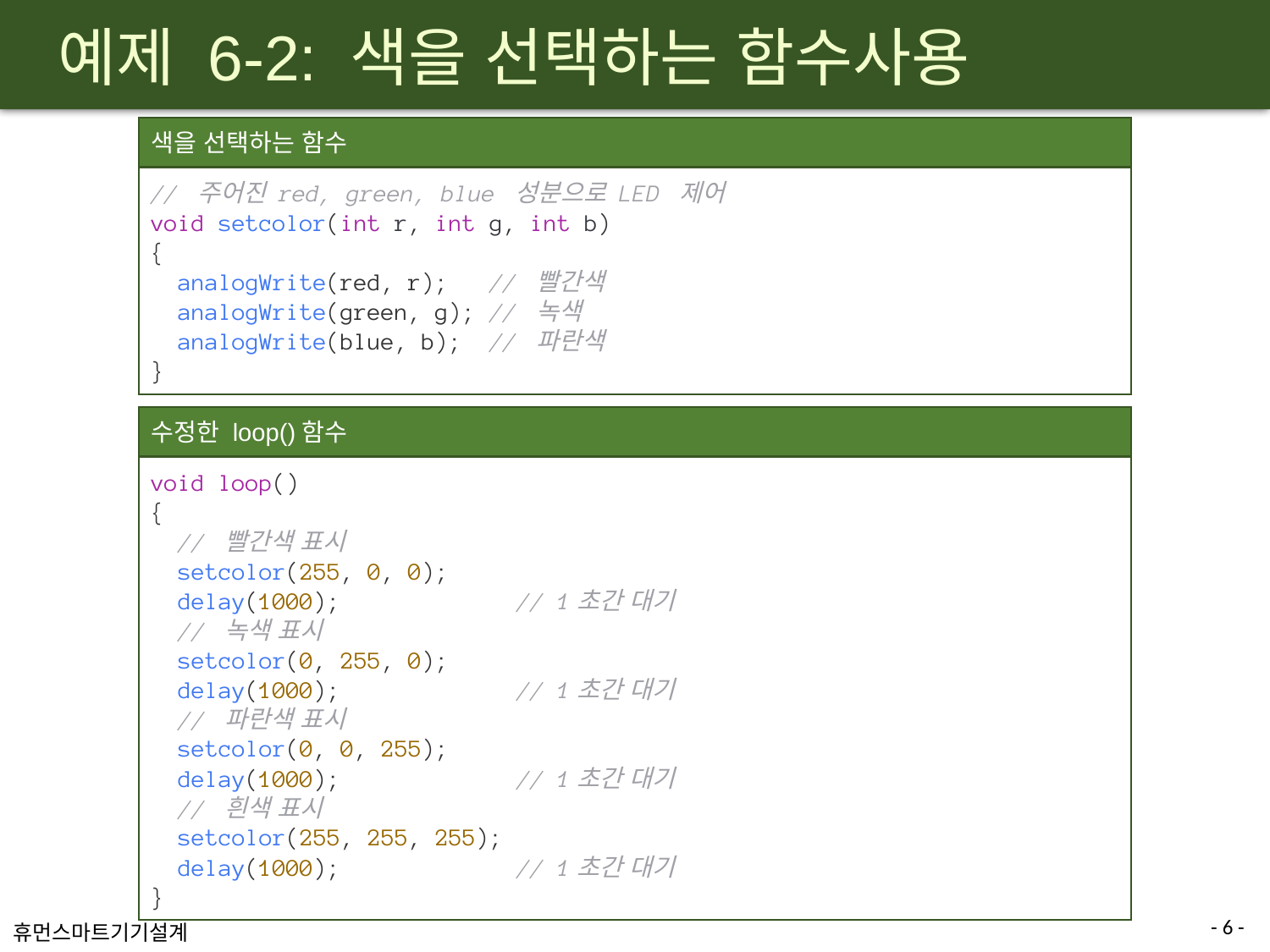

# 예제 6-2: 색을 선택하는 함수사용
색을 선택하는 함수
// 주어진 red, green, blue 성분으로 LED 제어
void setcolor(int r, int g, int b)
{
  analogWrite(red, r);   // 빨간색
  analogWrite(green, g); // 녹색
  analogWrite(blue, b);  // 파란색
}
수정한 loop()함수
void loop()
{
  // 빨간색 표시
  setcolor(255, 0, 0);
  delay(1000);             // 1초간 대기
  // 녹색 표시
  setcolor(0, 255, 0);
  delay(1000);             // 1초간 대기
  // 파란색 표시
  setcolor(0, 0, 255);
  delay(1000);             // 1초간 대기
  // 흰색 표시
  setcolor(255, 255, 255);
  delay(1000);             // 1초간 대기
}
- 6 -